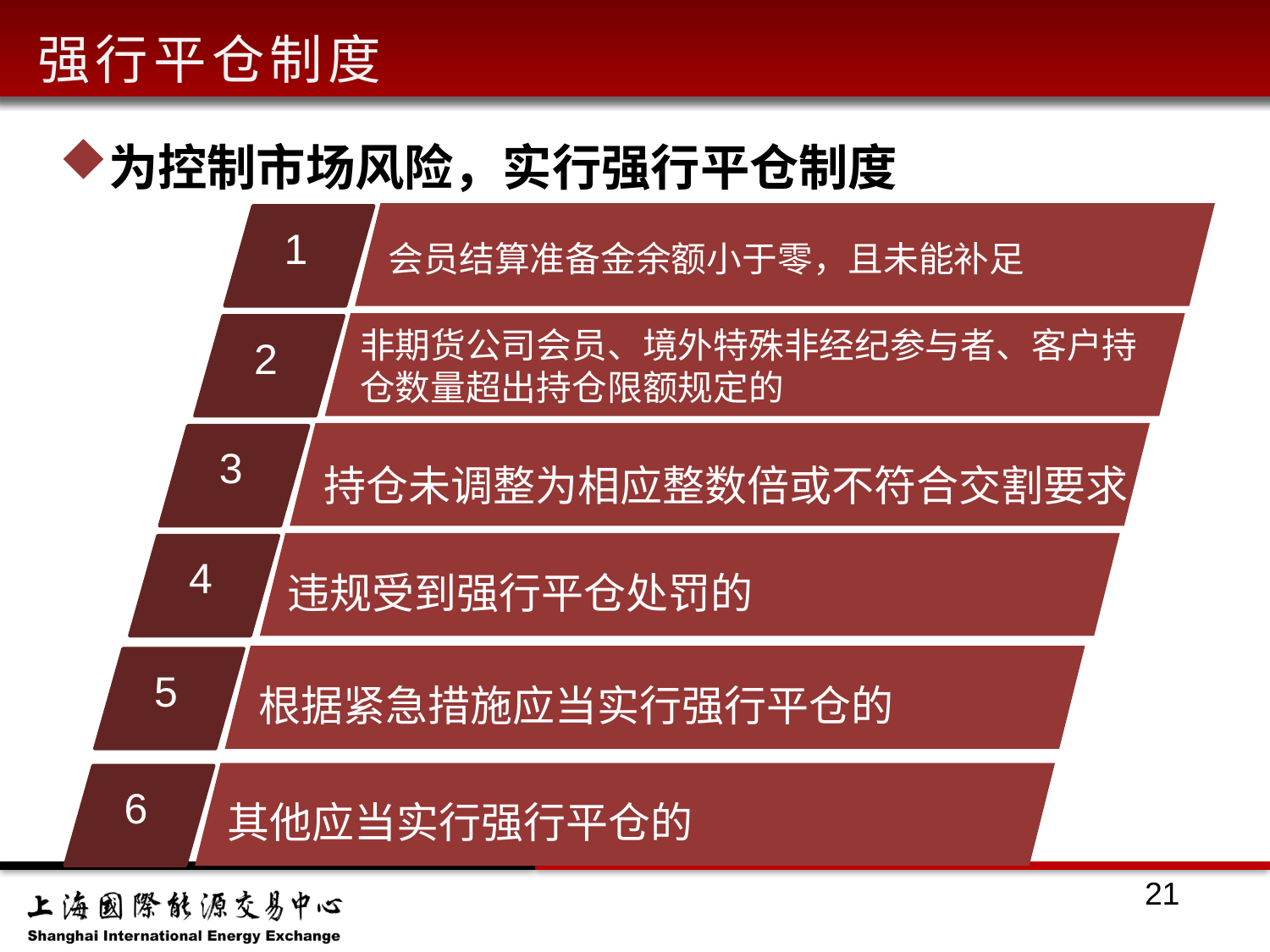

强行平仓制度
为控制市场风险，实行强行平仓制度

1
会员结算准备金余额小于零，且未能补足

2
非期货公司会员、境外特殊非经纪参与者、客户持仓数量超出持仓限额规定的

3
持仓未调整为相应整数倍或不符合交割要求

4
违规受到强行平仓处罚的

5
根据紧急措施应当实行强行平仓的

6
其他应当实行强行平仓的
21